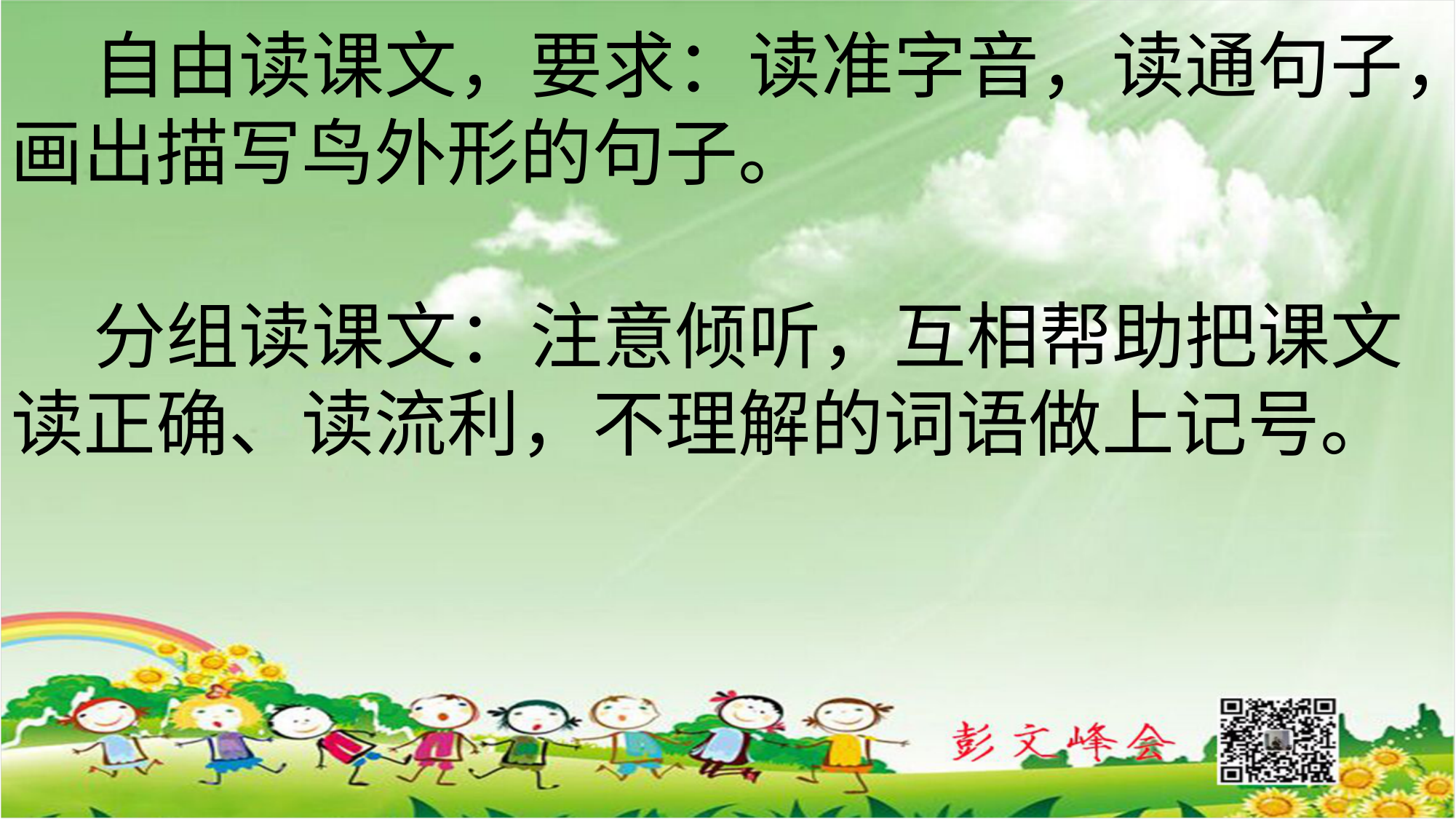

自由读课文，要求：读准字音，读通句子，画出描写鸟外形的句子。
    分组读课文：注意倾听，互相帮助把课文读正确、读流利，不理解的词语做上记号。